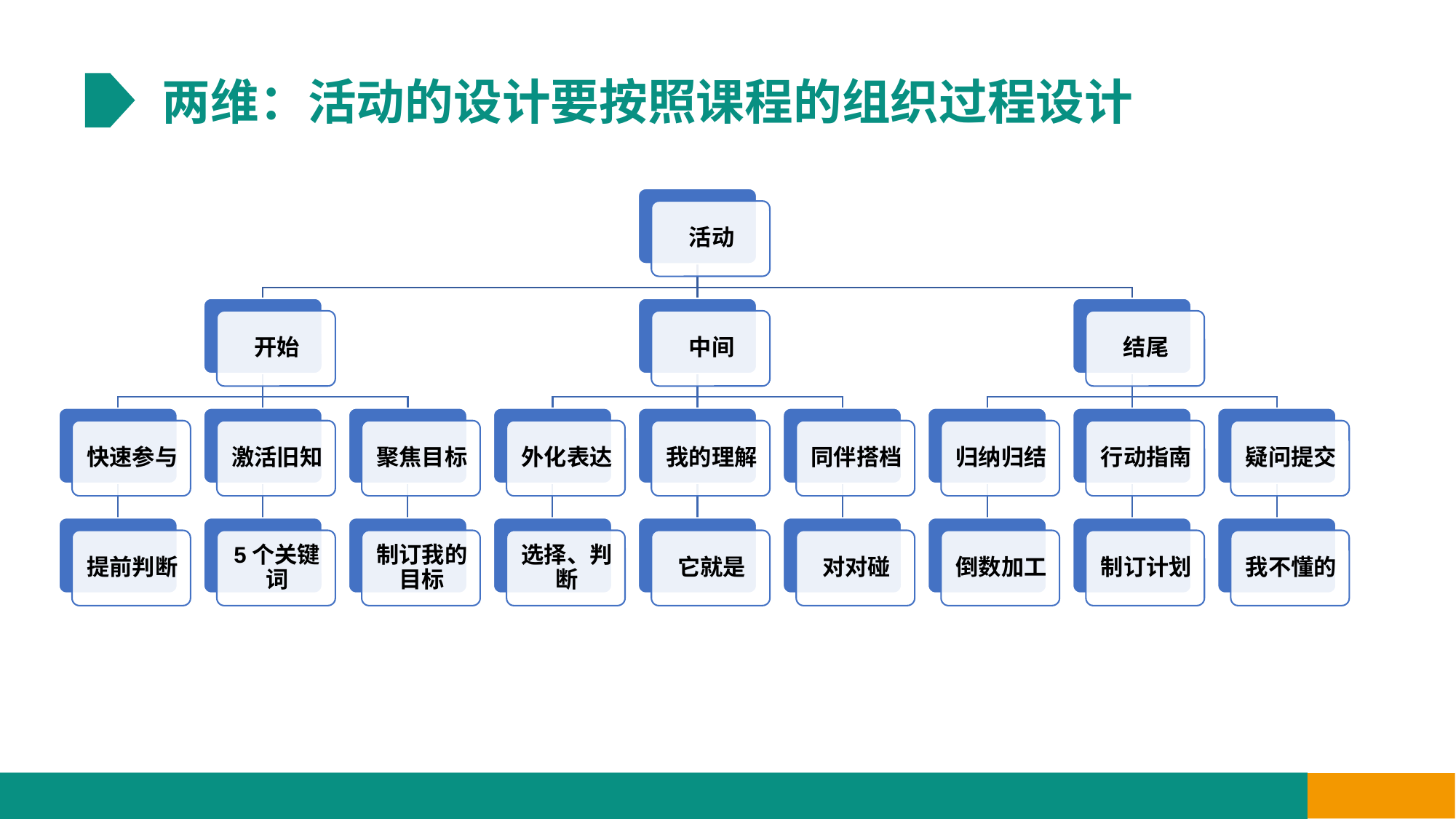

活动
开始
快速参与
提前判断
激活旧知
5个关键词
聚焦目标
制订我的目标
中间
外化表达
选择、判断
我的理解
它就是
同伴搭档
对对碰
结尾
归纳归结
倒数加工
行动指南
制订计划
疑问提交
我不懂的
两维：活动的设计要按照课程的组织过程设计